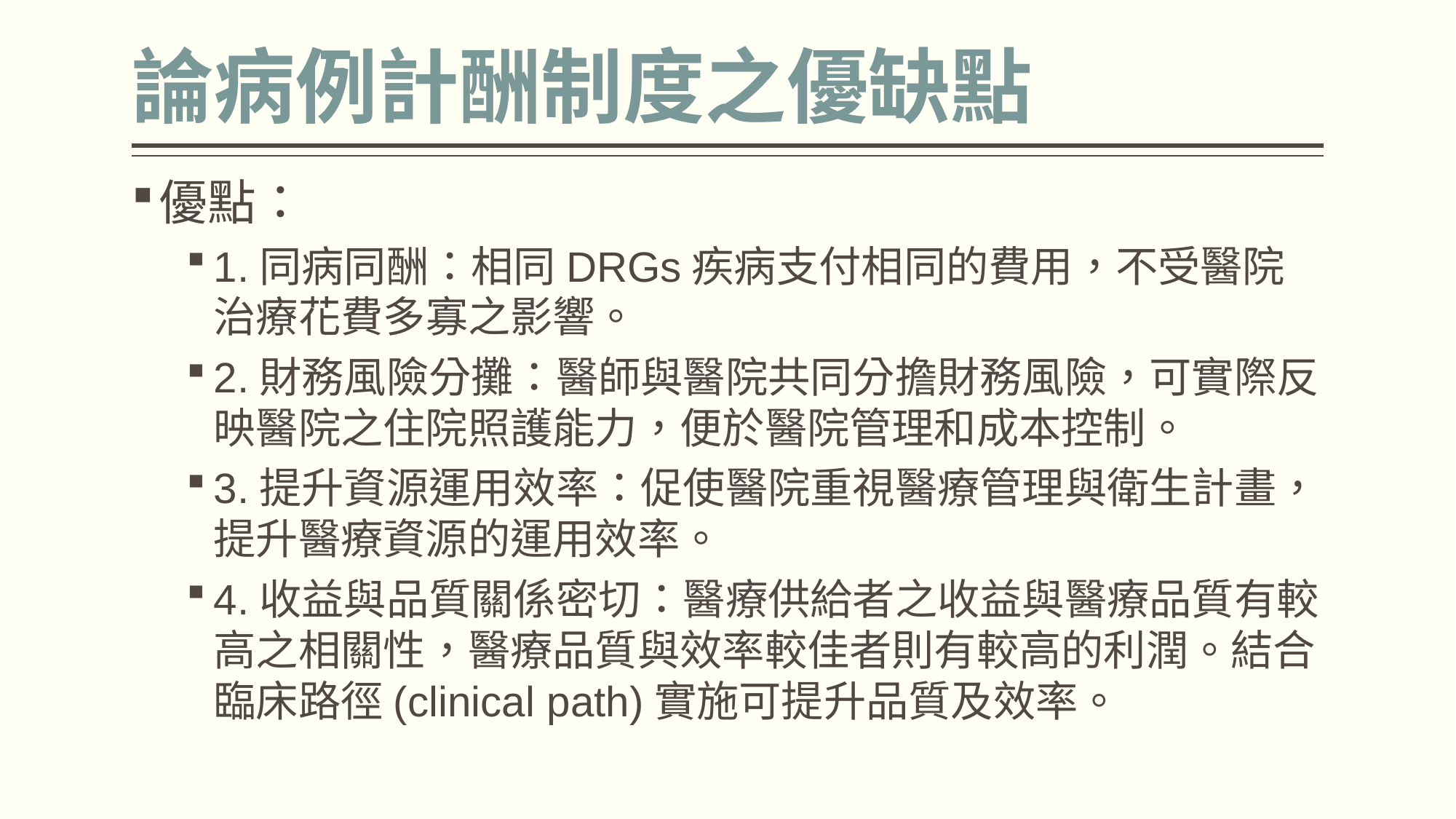

# 論病例計酬制度之優缺點
優點：
1.同病同酬：相同DRGs疾病支付相同的費用，不受醫院治療花費多寡之影響。
2.財務風險分攤：醫師與醫院共同分擔財務風險，可實際反映醫院之住院照護能力，便於醫院管理和成本控制。
3.提升資源運用效率：促使醫院重視醫療管理與衛生計畫，提升醫療資源的運用效率。
4.收益與品質關係密切：醫療供給者之收益與醫療品質有較高之相關性，醫療品質與效率較佳者則有較高的利潤。結合臨床路徑(clinical path)實施可提升品質及效率。